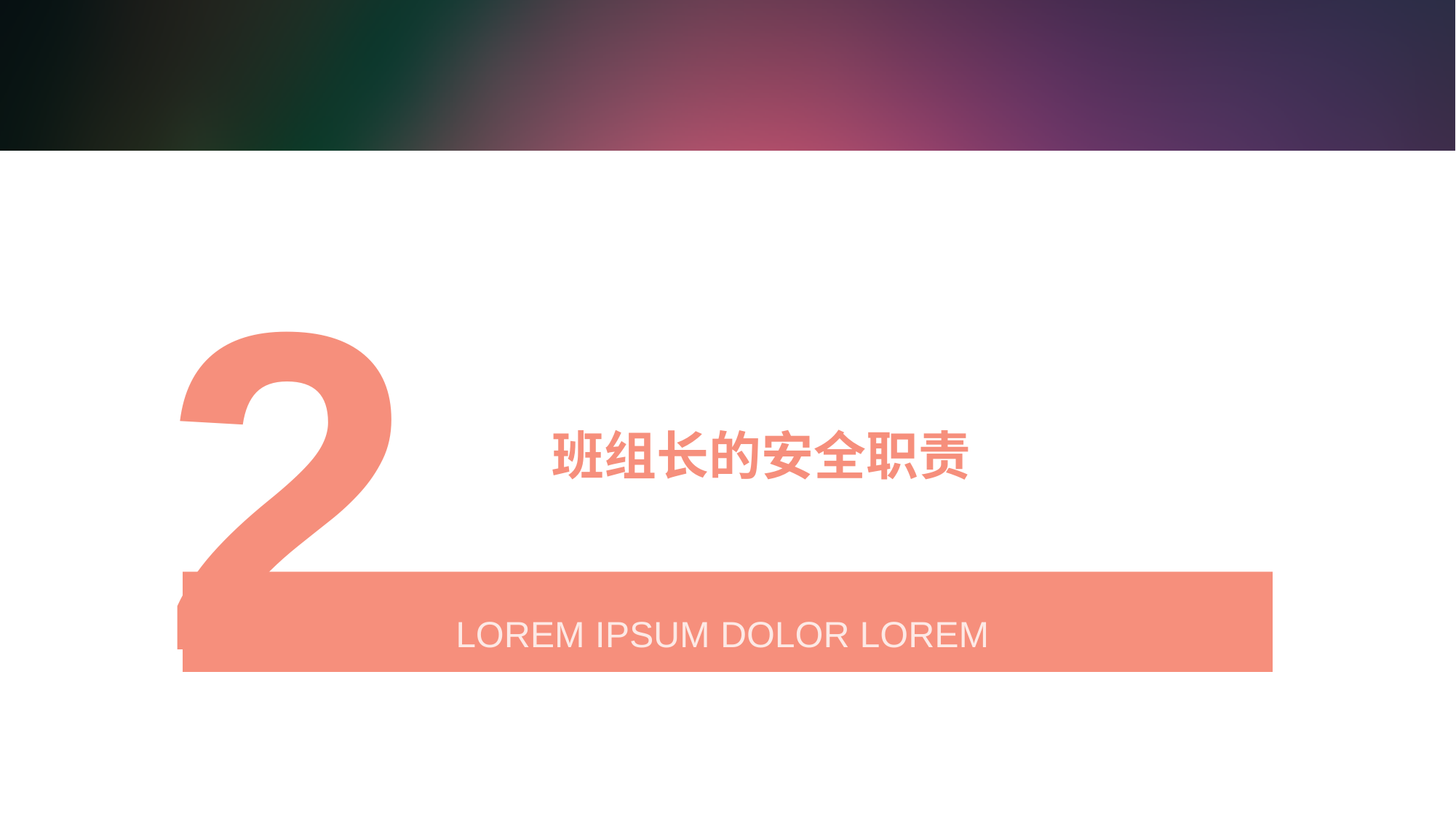

2
# 班组长的安全职责
LOREM IPSUM DOLOR LOREM